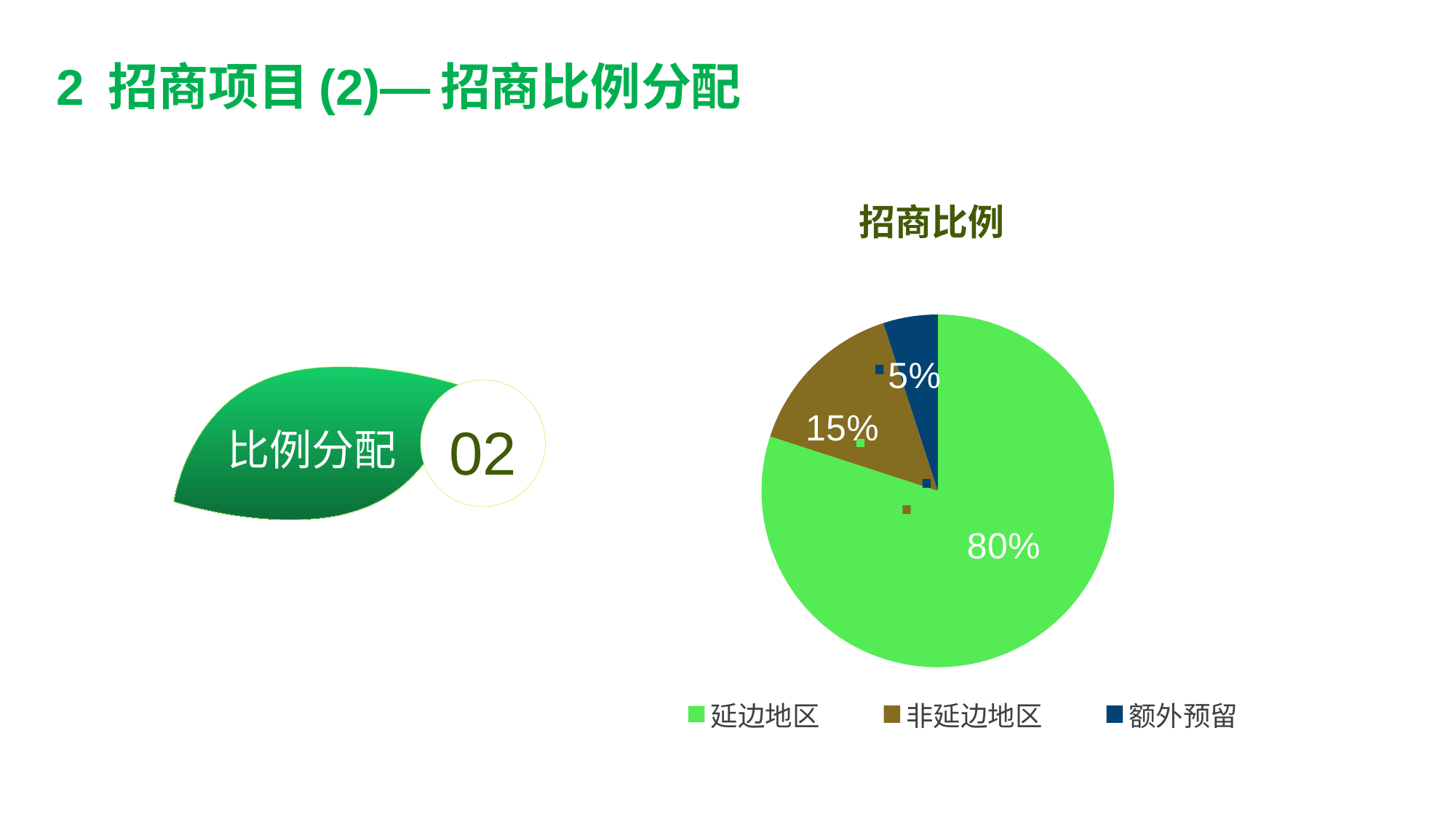

2 招商项目(2)—招商比例分配

### Chart: 招商比例

| Category | 招商比例 |
|---|---|
| 延边地区 | 0.8 |
| 非延边地区 | 0.15000000000000008 |
| 额外预留 | 0.05 |
比例分配
02